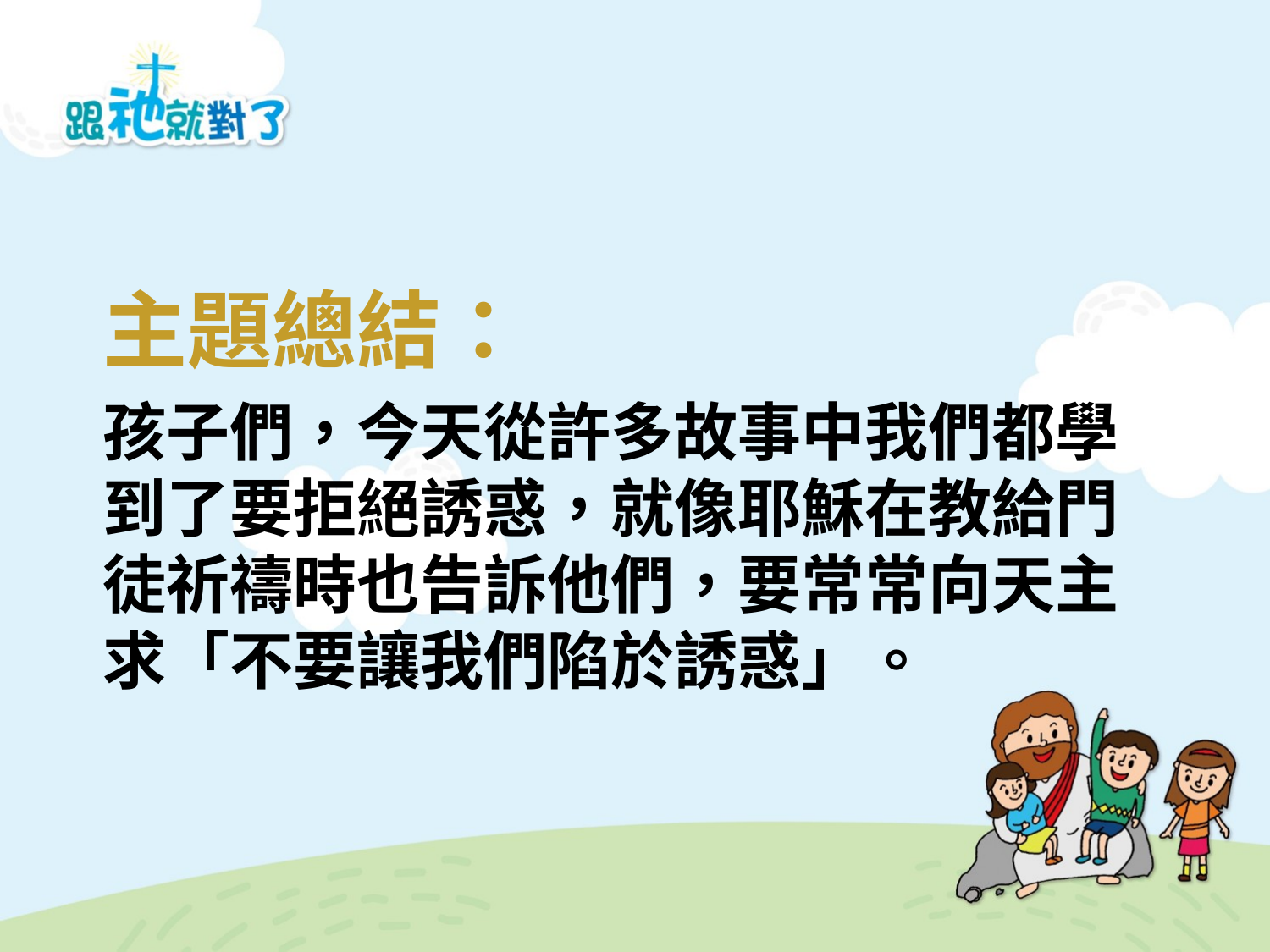

主題總結：
孩子們，今天從許多故事中我們都學到了要拒絕誘惑，就像耶穌在教給門徒祈禱時也告訴他們，要常常向天主求「不要讓我們陷於誘惑」。